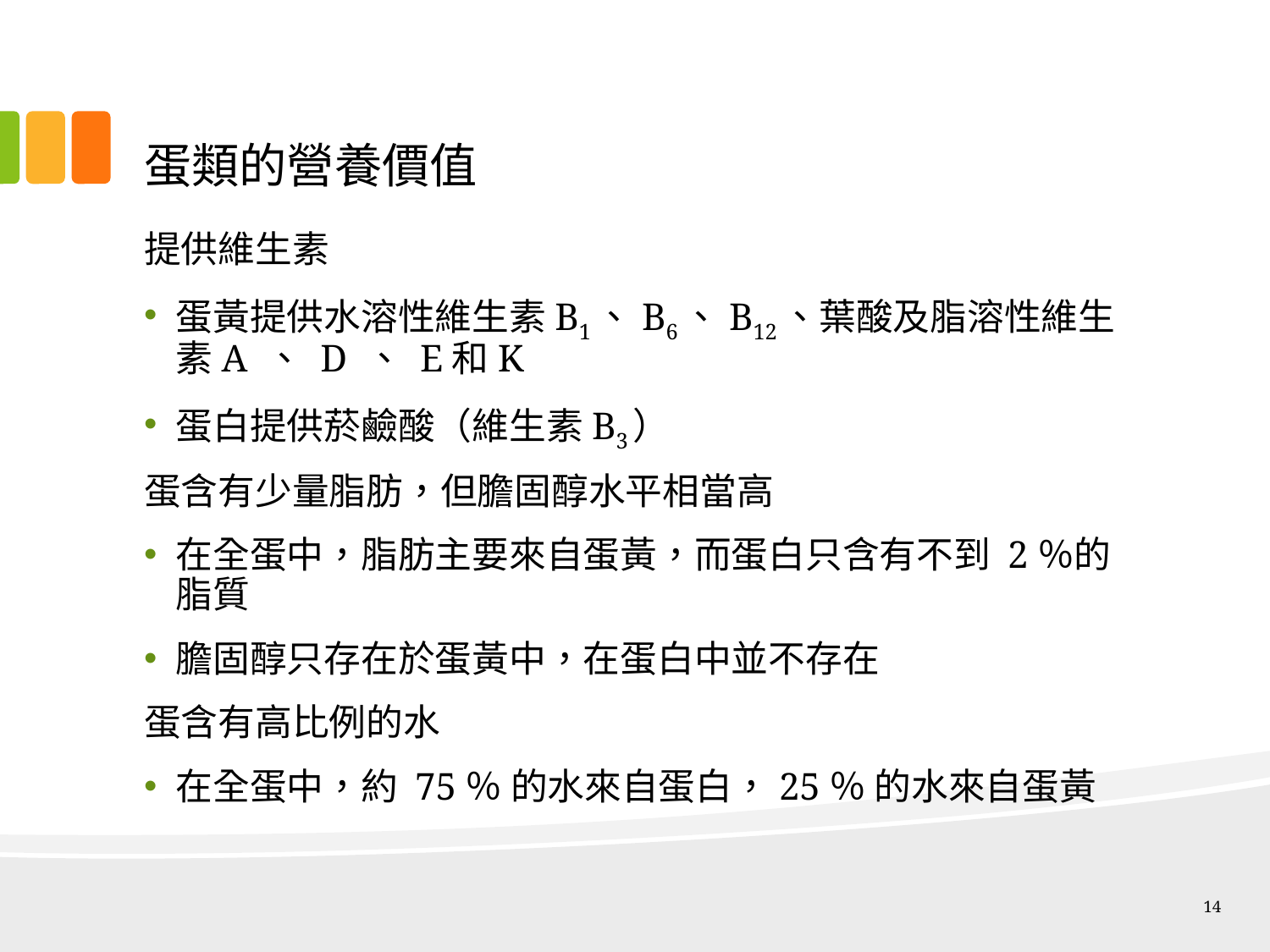

# 蛋類的營養價值
提供維生素
蛋黃提供水溶性維生素B1、B6、B12、葉酸及脂溶性維生素A 、 D 、 E和K
蛋白提供菸鹼酸（維生素B3）
蛋含有少量脂肪，但膽固醇水平相當高
在全蛋中，脂肪主要來自蛋黃，而蛋白只含有不到 2％的脂質
膽固醇只存在於蛋黃中，在蛋白中並不存在
蛋含有高比例的水
在全蛋中，約 75％ 的水來自蛋白，25％ 的水來自蛋黃

14